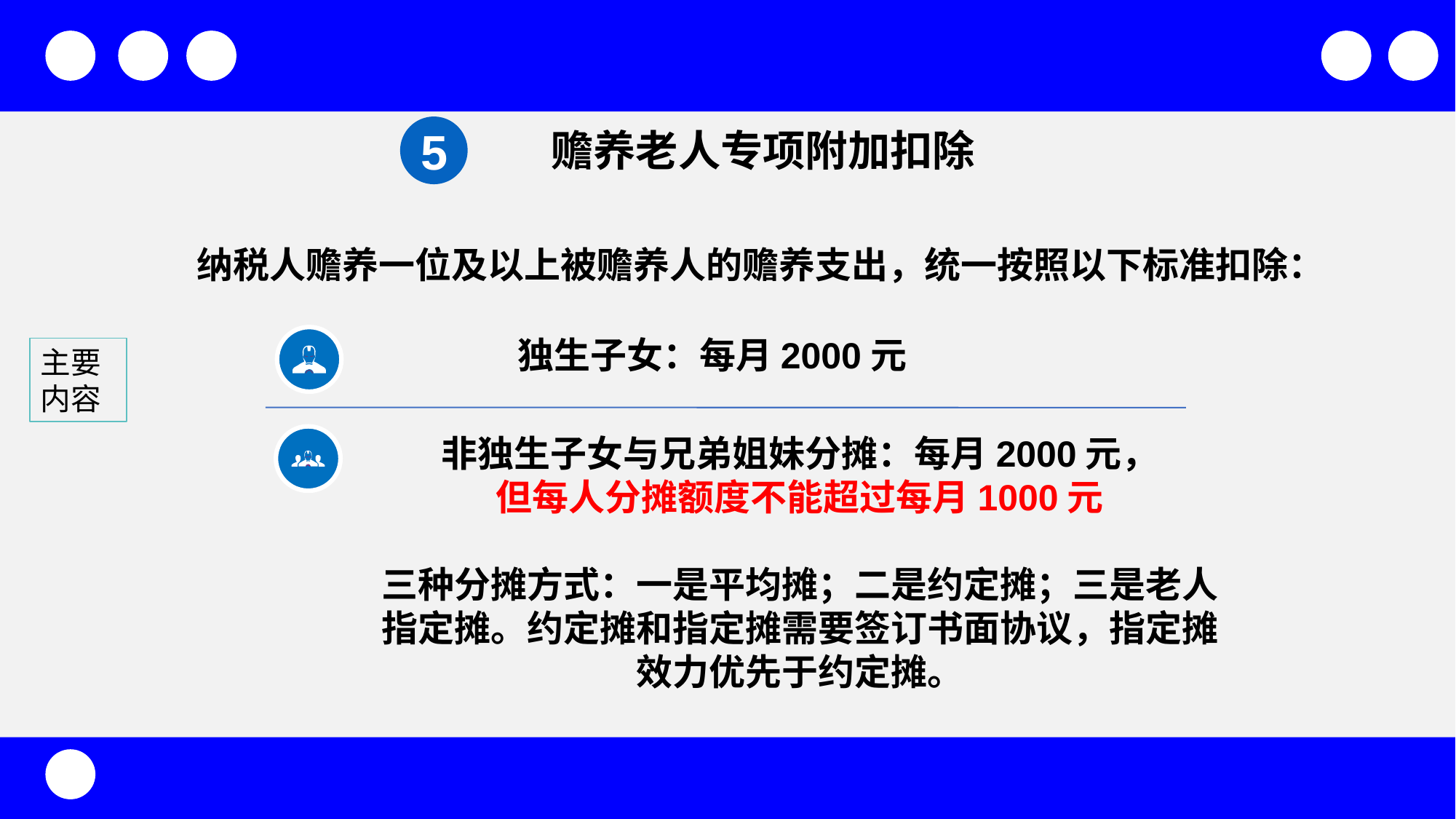

5
     赡养老人专项附加扣除
纳税人赡养一位及以上被赡养人的赡养支出，统一按照以下标准扣除：

独生子女：每月2000元

主要内容

非独生子女与兄弟姐妹分摊：每月2000元，
但每人分摊额度不能超过每月1000元

三种分摊方式：一是平均摊；二是约定摊；三是老人指定摊。约定摊和指定摊需要签订书面协议，指定摊效力优先于约定摊。